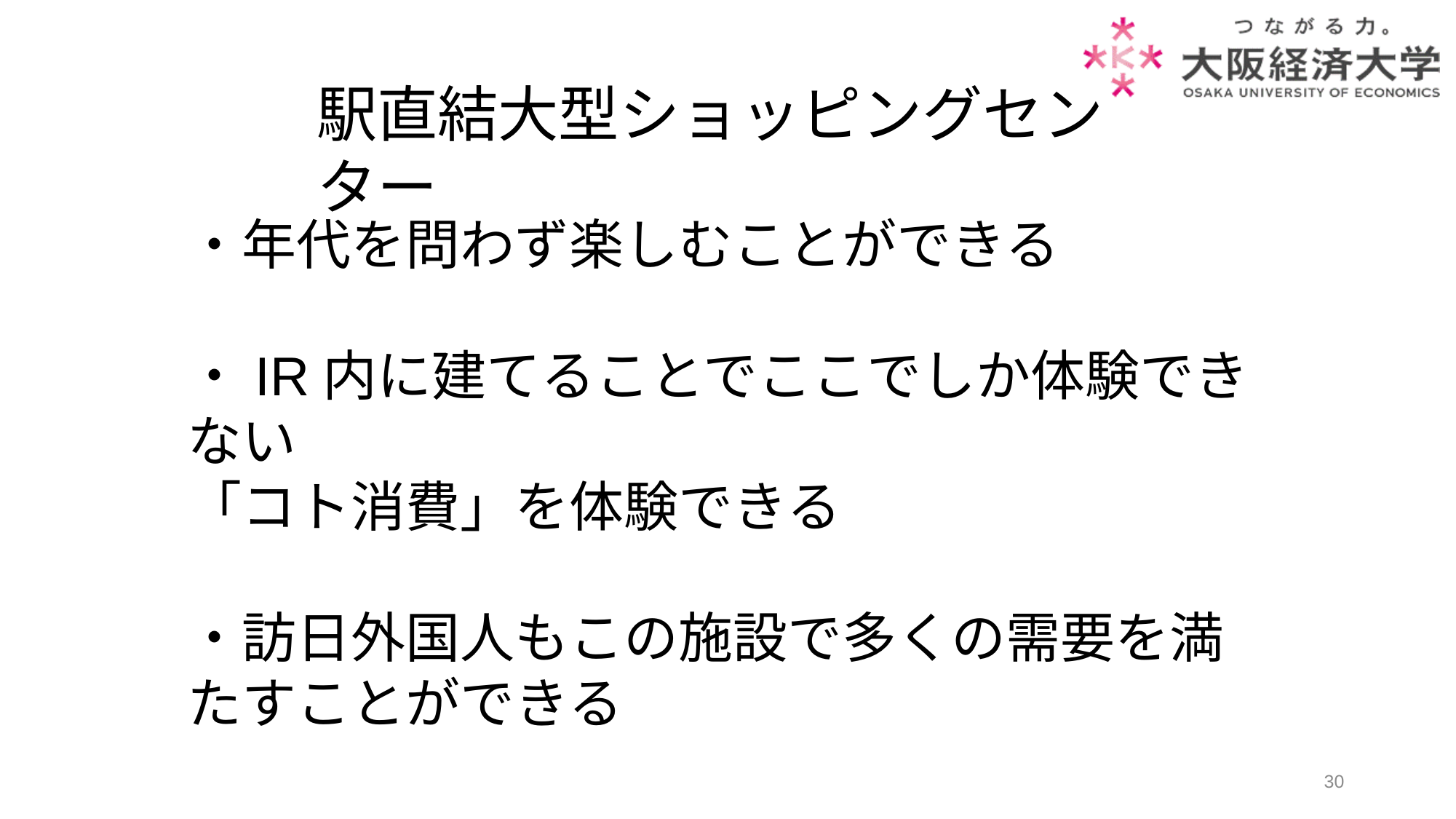

駅直結大型ショッピングセンター
・年代を問わず楽しむことができる

・IR内に建てることでここでしか体験できない
「コト消費」を体験できる

・訪日外国人もこの施設で多くの需要を満たすことができる
30